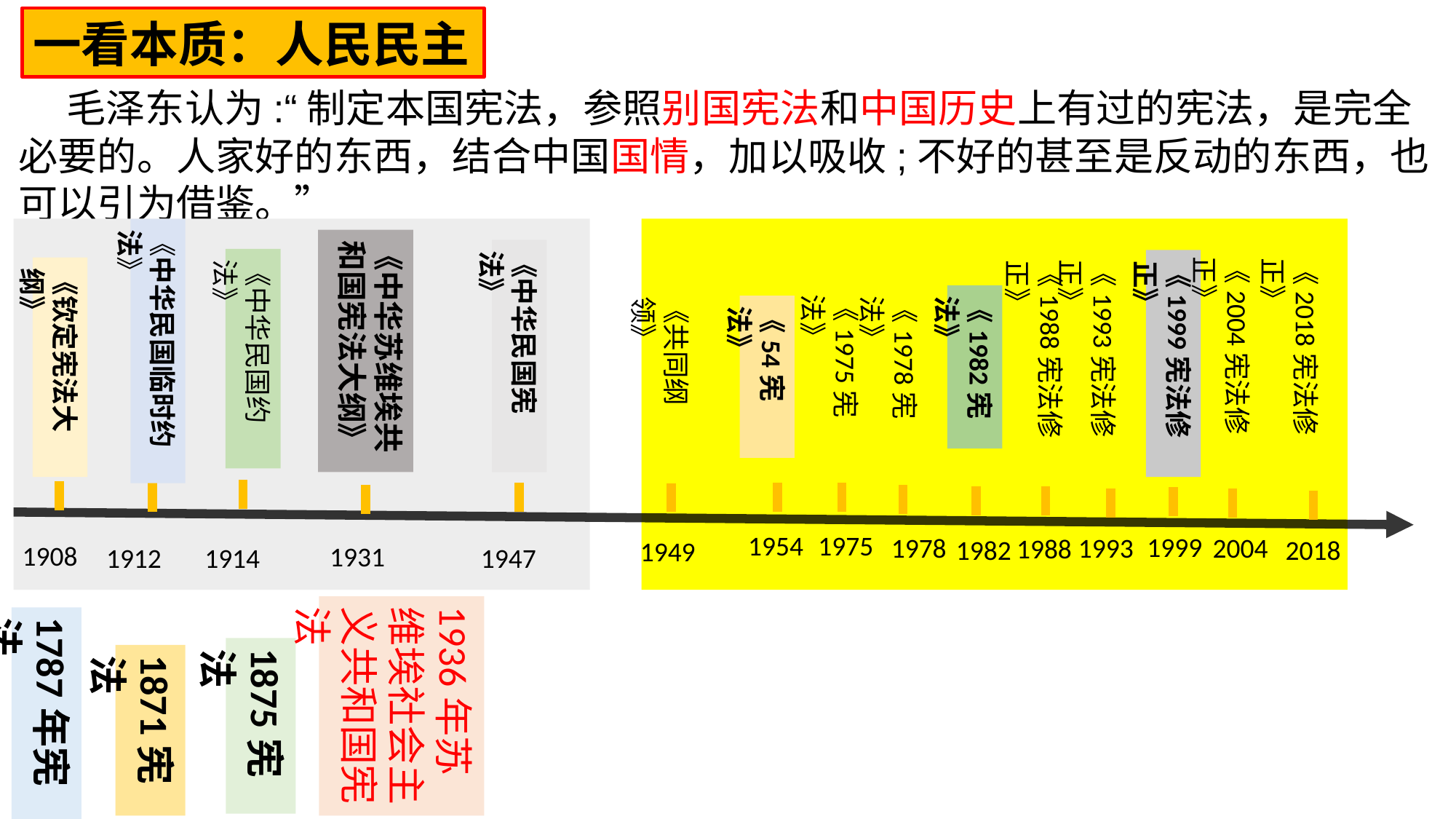

一看本质：人民民主
    毛泽东认为:“制定本国宪法，参照别国宪法和中国历史上有过的宪法，是完全必要的。人家好的东西，结合中国国情，加以吸收;不好的甚至是反动的东西，也可以引为借鉴。”
《中华民国临时约法》

《中华苏维埃共和国宪法大纲》
《中华民国宪法》
《2004宪法修正》
《2018宪法修正》
《中华民国约法》
《1993宪法修正》
《1988宪法修正》
《1999宪法修正》
《钦定宪法大纲》
《1975宪法》
《1978宪法》
《1982宪法》
《共同纲领》
《54宪法》
1975
1954
1999
1993
2004
1978
1988
2018
1982
1949
1908
1931
1947
1912
1914
1936年苏维埃社会主义共和国宪法
1787年宪法
1875宪法
1871宪法
思想渊源：儒家思想
概念内涵：侧重协商
中华人民共和国是工人阶级领导的、以工农联盟为基础的人民民主国家。中华人民共和国的一切权力属于人民，人民行使权力的机关是全国人民代表大会和地方各级人民代表大会；全国人民代表大会、地方各级人民代表大会和其他国家机关，一律实行民主集中制。